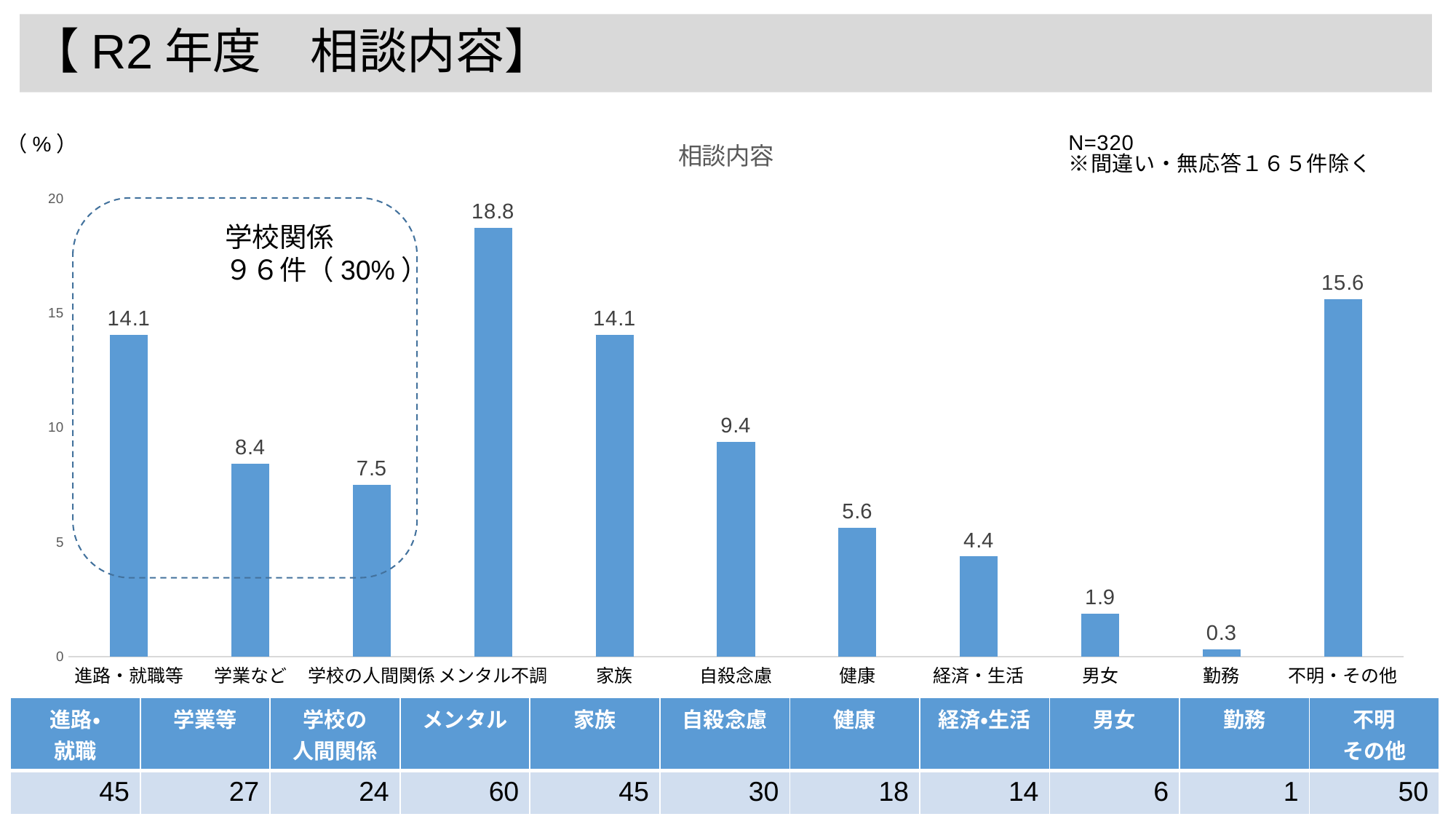

【R2年度　相談内容】

### Chart: 相談内容

| Category |  |
|---|---|
| 進路・就職等 | 14.0625 |
| 学業など | 8.4375 |
| 学校の人間関係 | 7.5 |
| メンタル不調 | 18.75 |
| 家族 | 14.0625 |
| 自殺念慮 | 9.375 |
| 健康 | 5.625 |
| 経済・生活 | 4.375 |
| 男女 | 1.875 |
| 勤務 | 0.3125 |
| 不明・その他 | 15.625 |
（%）

学校関係
９６件（30%）
| 進路・ 就職 | 学業等 | 学校の 人間関係 | メンタル | 家族 | 自殺念慮 | 健康 | 経済・生活 | 男女 | 勤務 | 不明 その他 |
| --- | --- | --- | --- | --- | --- | --- | --- | --- | --- | --- |
| 45 | 27 | 24 | 60 | 45 | 30 | 18 | 14 | 6 | 1 | 50 |